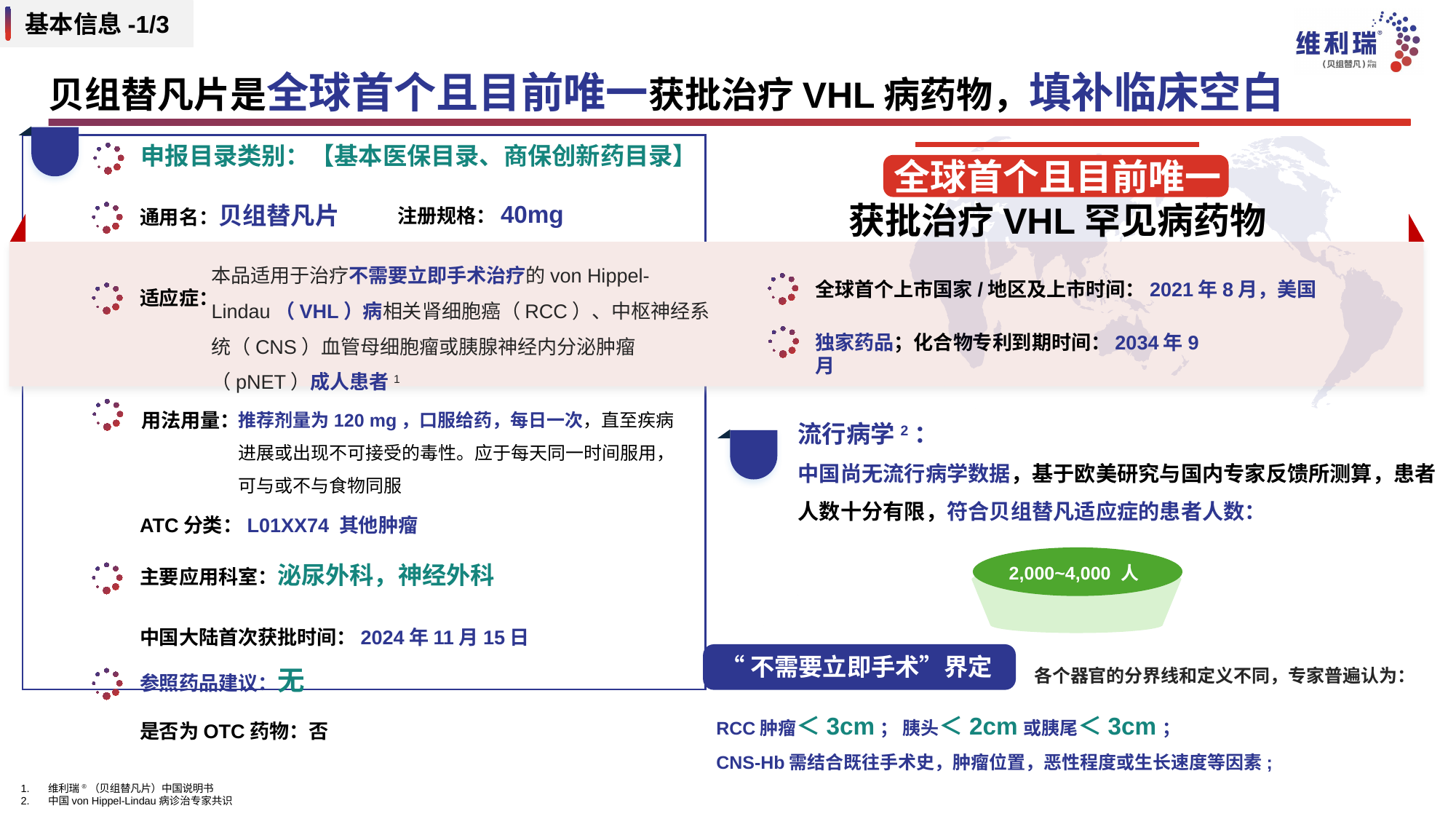

基本信息-1/3

贝组替凡片是全球首个且目前唯一获批治疗VHL病药物，填补临床空白

申报目录类别：【基本医保目录、商保创新药目录】

全球首个且目前唯一
获批治疗VHL罕见病药物

注册规格：40mg
通用名：贝组替凡片

本品适用于治疗不需要立即手术治疗的von Hippel-Lindau（VHL）病相关肾细胞癌（RCC）、中枢神经系统（CNS）血管母细胞瘤或胰腺神经内分泌肿瘤（pNET）成人患者1
全球首个上市国家/地区及上市时间：2021年8月，美国

适应症：

独家药品；化合物专利到期时间：2034年9月

用法用量：
推荐剂量为120 mg，口服给药，每日一次，直至疾病进展或出现不可接受的毒性。应于每天同一时间服用，可与或不与食物同服
流行病学2：
中国尚无流行病学数据，基于欧美研究与国内专家反馈所测算，患者人数十分有限，符合贝组替凡适应症的患者人数：

ATC分类：L01XX74 其他肿瘤

主要应用科室：泌尿外科，神经外科
2,000~4,000 人

中国大陆首次获批时间：2024年11月15日

各个器官的分界线和定义不同，专家普遍认为：
“不需要立即手术”界定
参照药品建议：无

RCC肿瘤＜3cm； 胰头＜2cm或胰尾＜3cm；
CNS-Hb需结合既往手术史，肿瘤位置，恶性程度或生长速度等因素;
是否为OTC药物：否
维利瑞®（贝组替凡片）中国说明书
中国von Hippel-Lindau病诊治专家共识